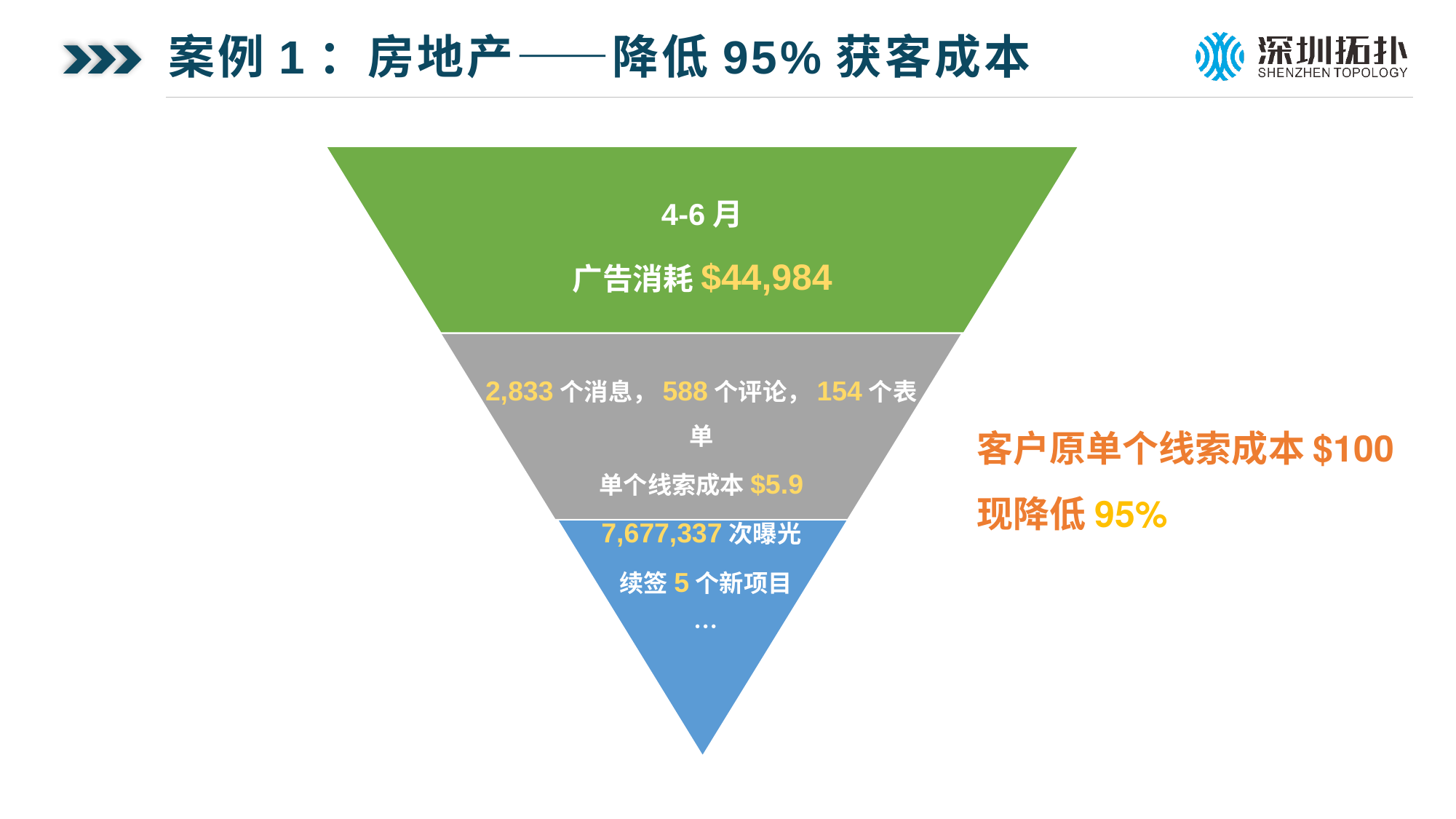

案例1：房地产——降低95%获客成本

4-6月
广告消耗$44,984

2,833个消息，588个评论，154个表单
单个线索成本$5.9
7,677,337次曝光
客户原单个线索成本$100
现降低95%

续签5个新项目…